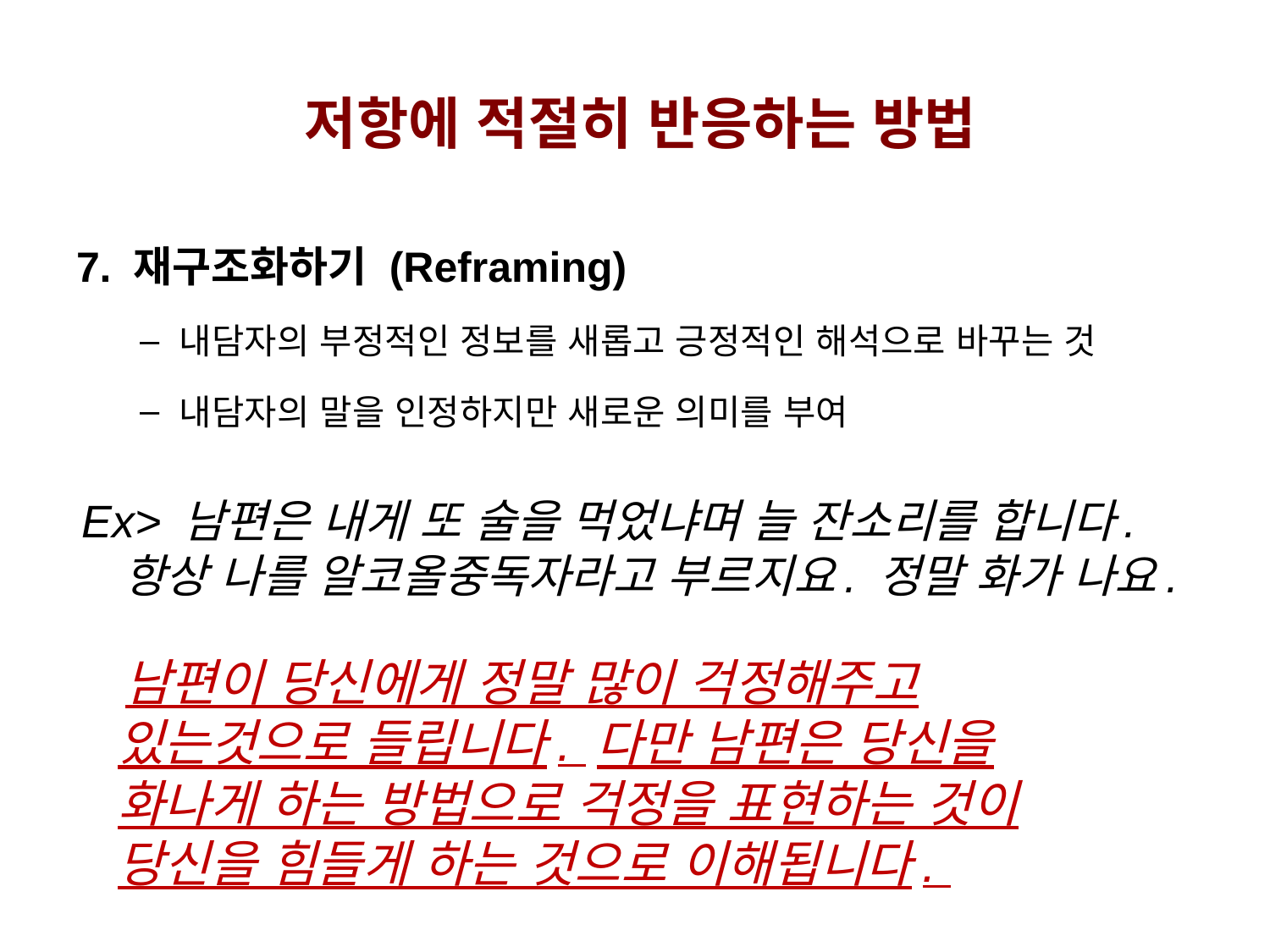

저항에 적절히 반응하는 방법
7. 재구조화하기 (Reframing)
내담자의 부정적인 정보를 새롭고 긍정적인 해석으로 바꾸는 것
내담자의 말을 인정하지만 새로운 의미를 부여
Ex> 남편은 내게 또 술을 먹었냐며 늘 잔소리를 합니다. 항상 나를 알코올중독자라고 부르지요. 정말 화가 나요.

   남편이 당신에게 정말 많이 걱정해주고 있는것으로 들립니다. 다만 남편은 당신을 화나게 하는 방법으로 걱정을 표현하는 것이 당신을 힘들게 하는 것으로 이해됩니다.